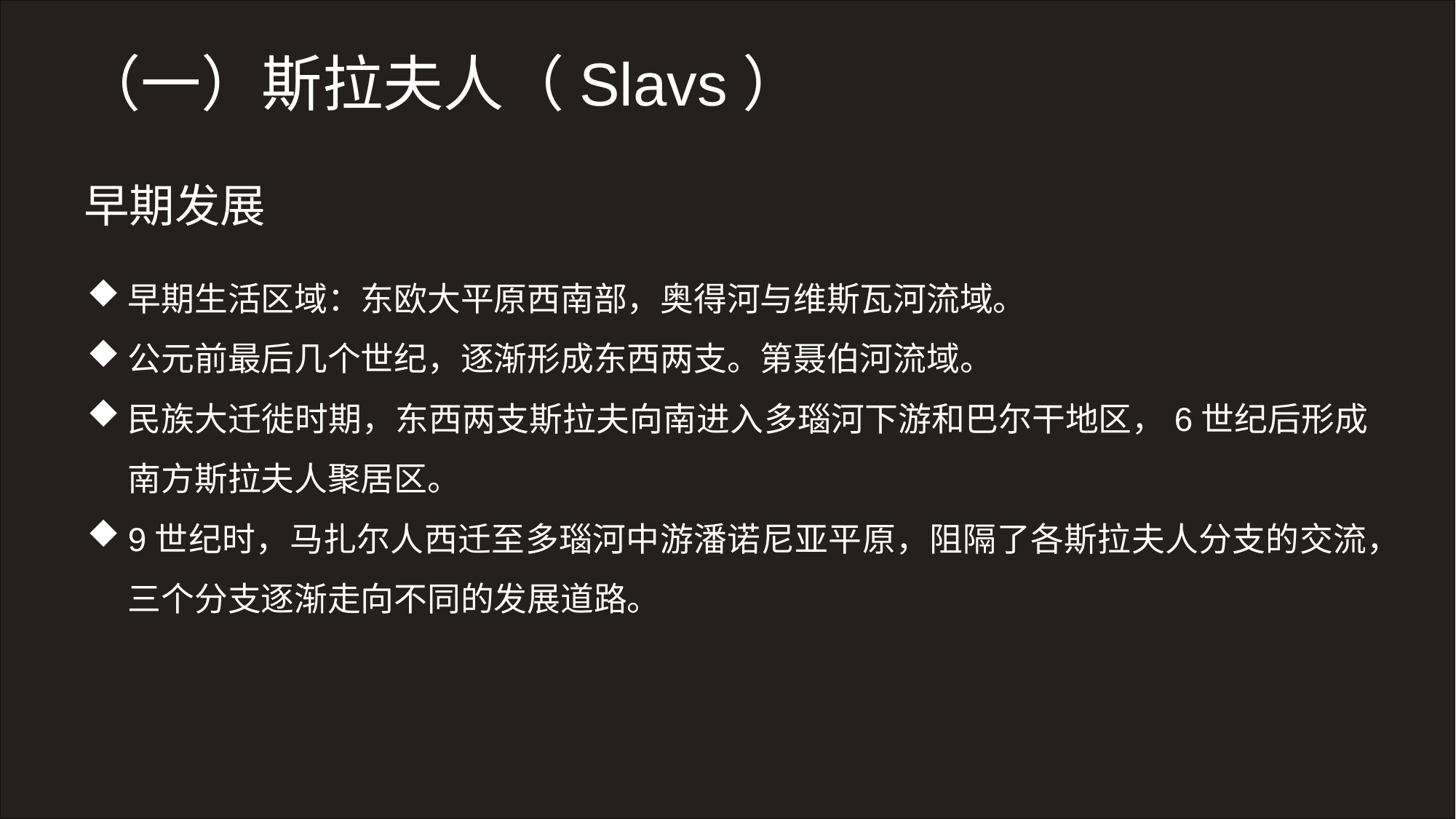

（一）斯拉夫人（Slavs）
早期发展
早期生活区域：东欧大平原西南部，奥得河与维斯瓦河流域。
公元前最后几个世纪，逐渐形成东西两支。第聂伯河流域。
民族大迁徙时期，东西两支斯拉夫向南进入多瑙河下游和巴尔干地区，6世纪后形成南方斯拉夫人聚居区。
9世纪时，马扎尔人西迁至多瑙河中游潘诺尼亚平原，阻隔了各斯拉夫人分支的交流，三个分支逐渐走向不同的发展道路。